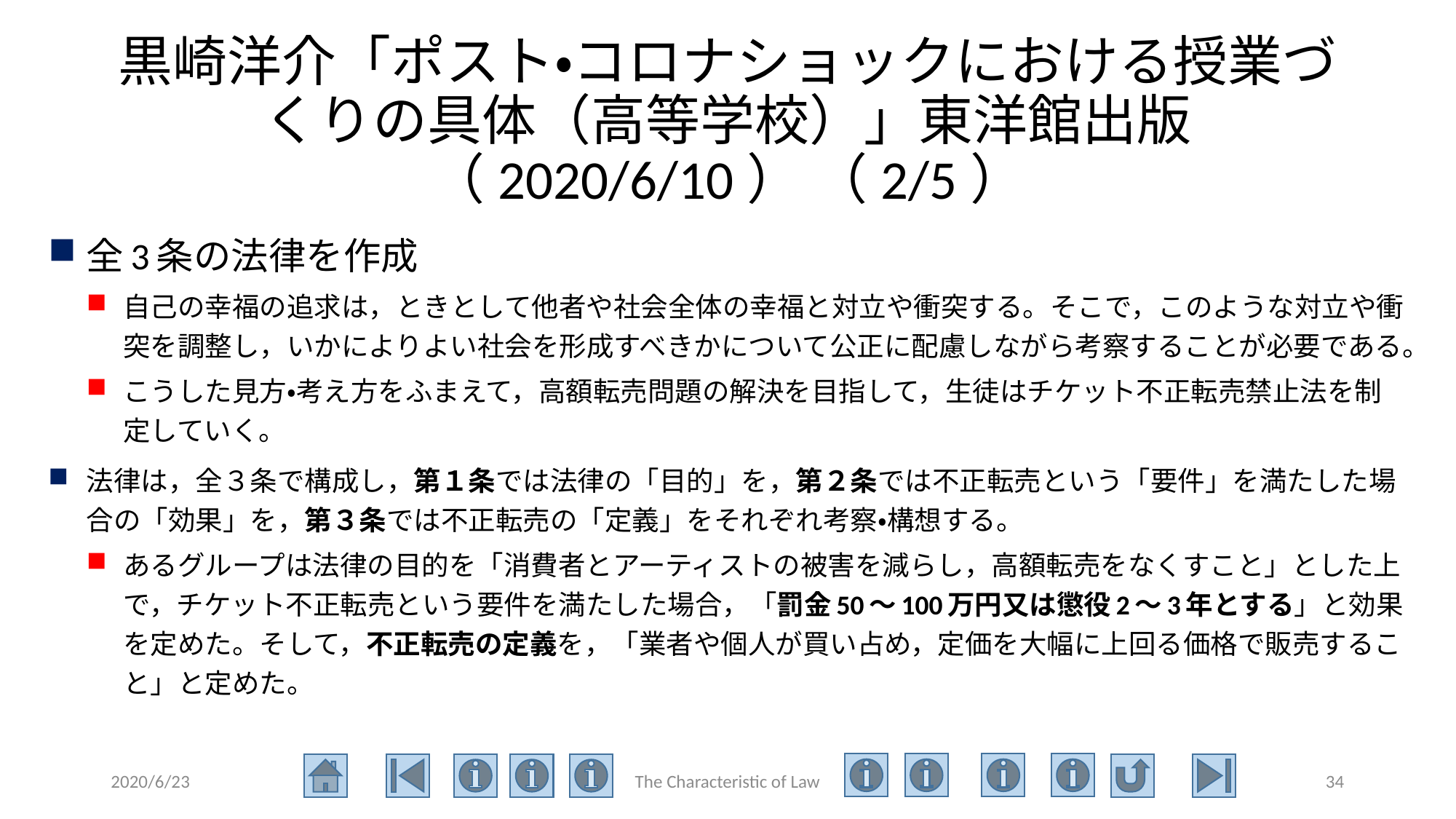

# 黒崎洋介「ポスト・コロナショックにおける授業づくりの具体（高等学校）」東洋館出版（2020/6/10） （2/5）
全3条の法律を作成
自己の幸福の追求は，ときとして他者や社会全体の幸福と対立や衝突する。そこで，このような対立や衝突を調整し，いかによりよい社会を形成すべきかについて公正に配慮しながら考察することが必要である。
こうした見方・考え方をふまえて，高額転売問題の解決を目指して，生徒はチケット不正転売禁止法を制定していく。
法律は，全３条で構成し，第１条では法律の「目的」を，第２条では不正転売という「要件」を満たした場合の「効果」を，第３条では不正転売の「定義」をそれぞれ考察・構想する。
あるグループは法律の目的を「消費者とアーティストの被害を減らし，高額転売をなくすこと」とした上で，チケット不正転売という要件を満たした場合，「罰金50～100万円又は懲役2～3年とする」と効果を定めた。そして，不正転売の定義を，「業者や個人が買い占め，定価を大幅に上回る価格で販売すること」と定めた。

2020/6/23
The Characteristic of Law
34